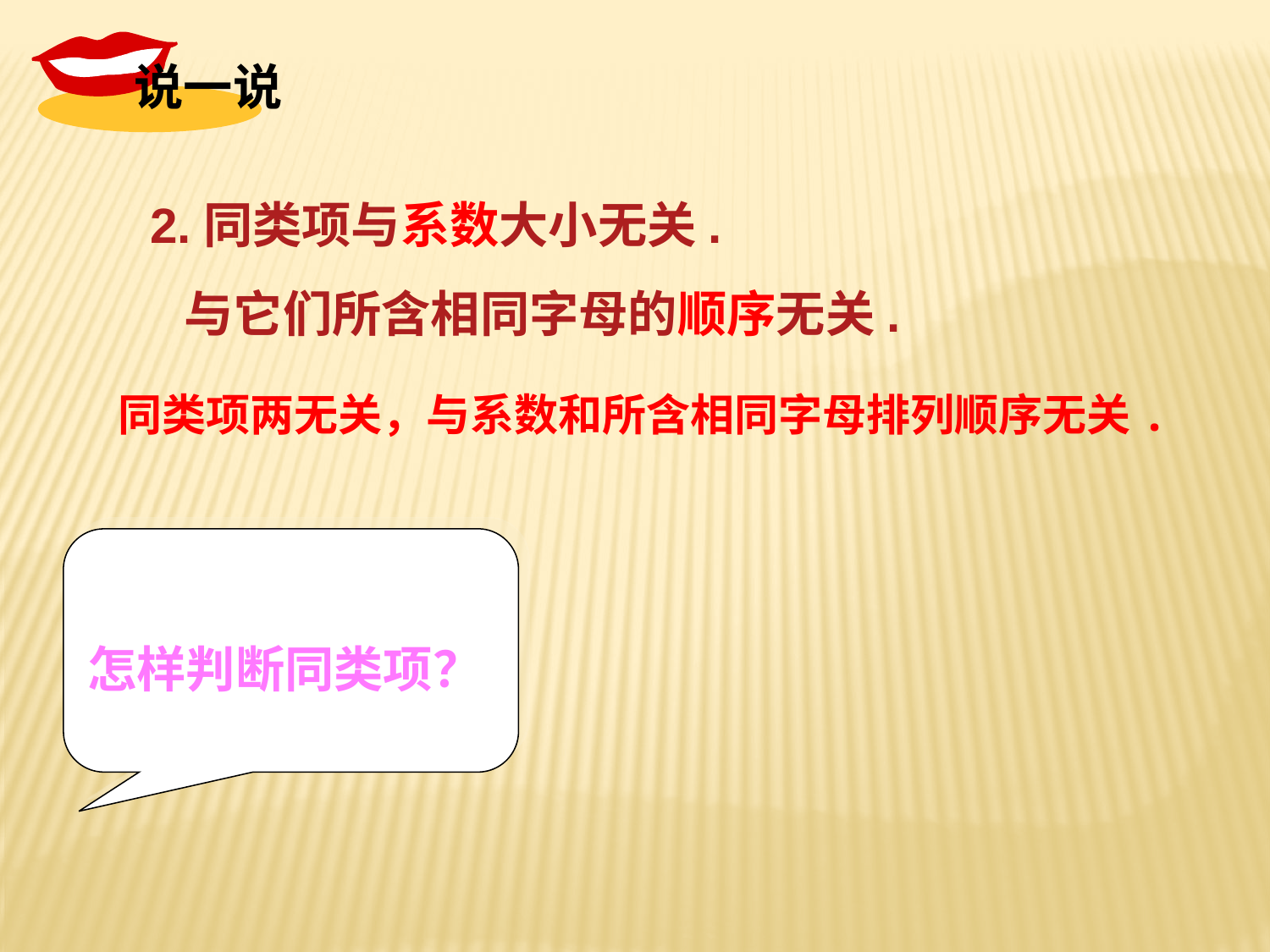

说一说

2.同类项与系数大小无关.
  与它们所含相同字母的顺序无关.
同类项两无关，与系数和所含相同字母排列顺序无关.
怎样判断同类项？